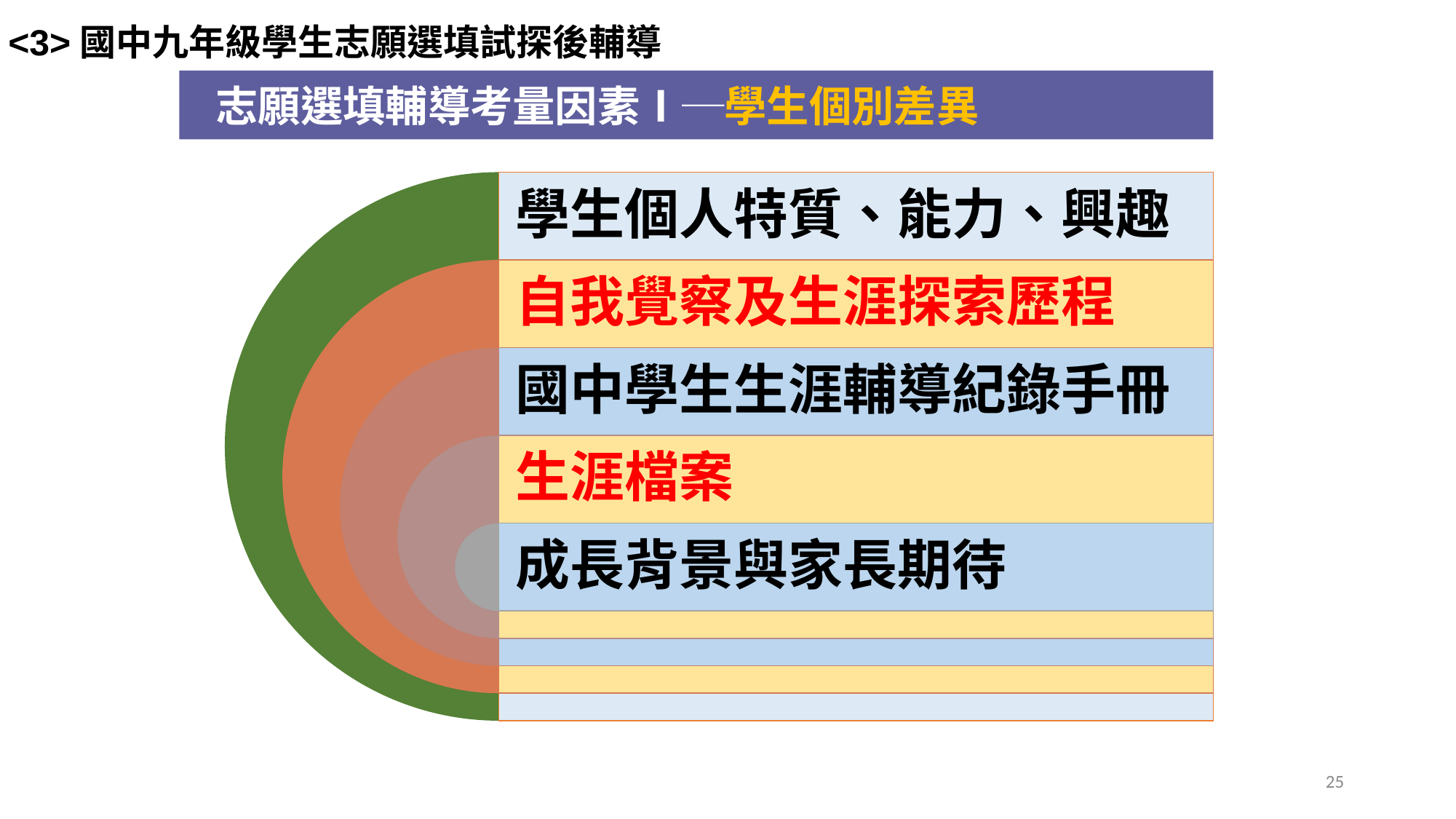

<3>國中九年級學生志願選填試探後輔導

志願選填輔導考量因素Ⅰ─學生個別差異

學生個人特質、能力、興趣

自我覺察及生涯探索歷程

國中學生生涯輔導紀錄手冊

生涯檔案

成長背景與家長期待
25